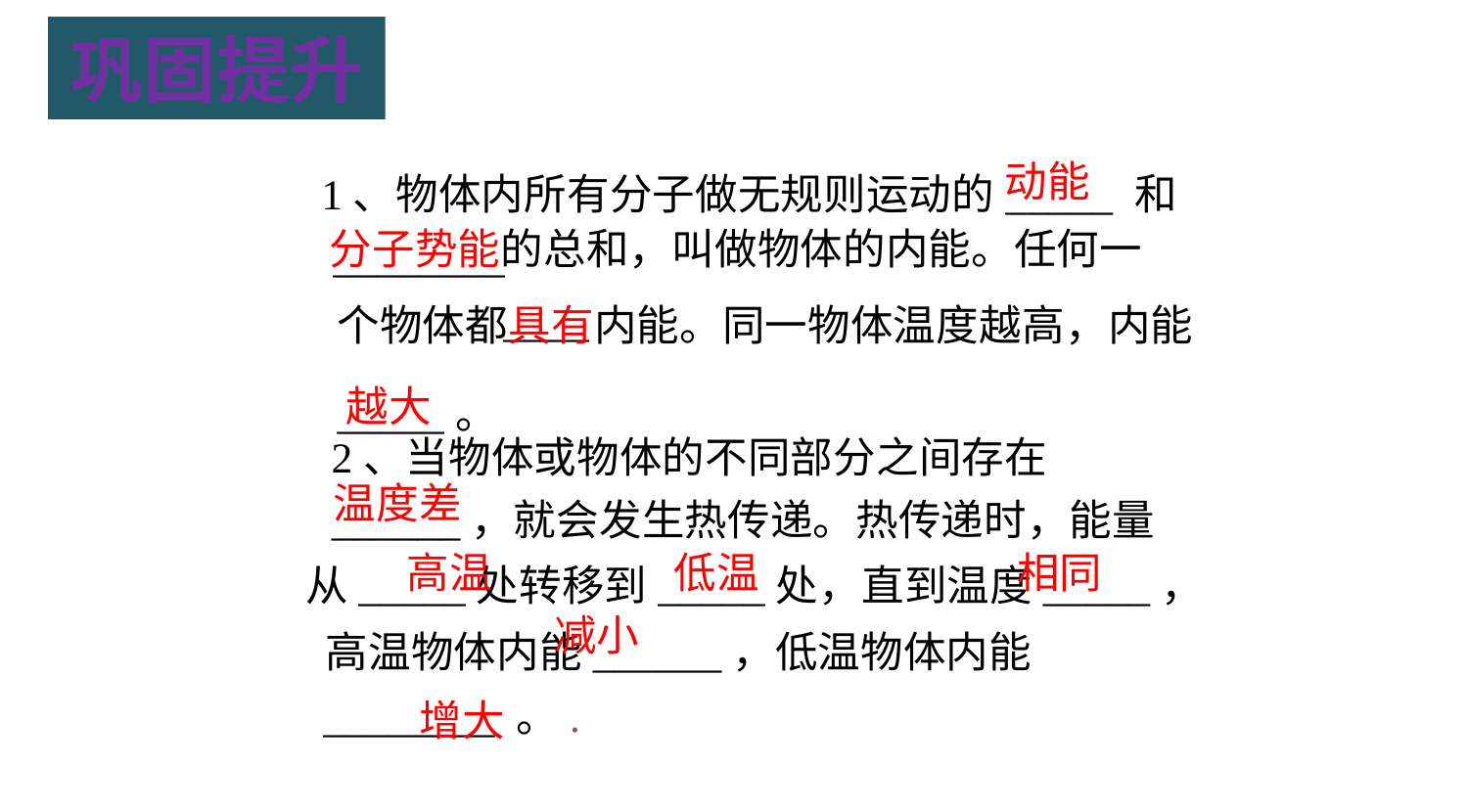

巩固提升
1、物体内所有分子做无规则运动的_____ 和
动能
________
分子势能的总和，叫做物体的内能。任何一
____
个物体都具有内能。同一物体温度越高，内能
_____。
越大
2、当物体或物体的不同部分之间存在
______，就会发生热传递。热传递时，能量
温度差
从_____处转移到_____处，直到温度_____，
高温                   低温                           相同
高温物体内能______，低温物体内能
             减小

增大
________ 。.